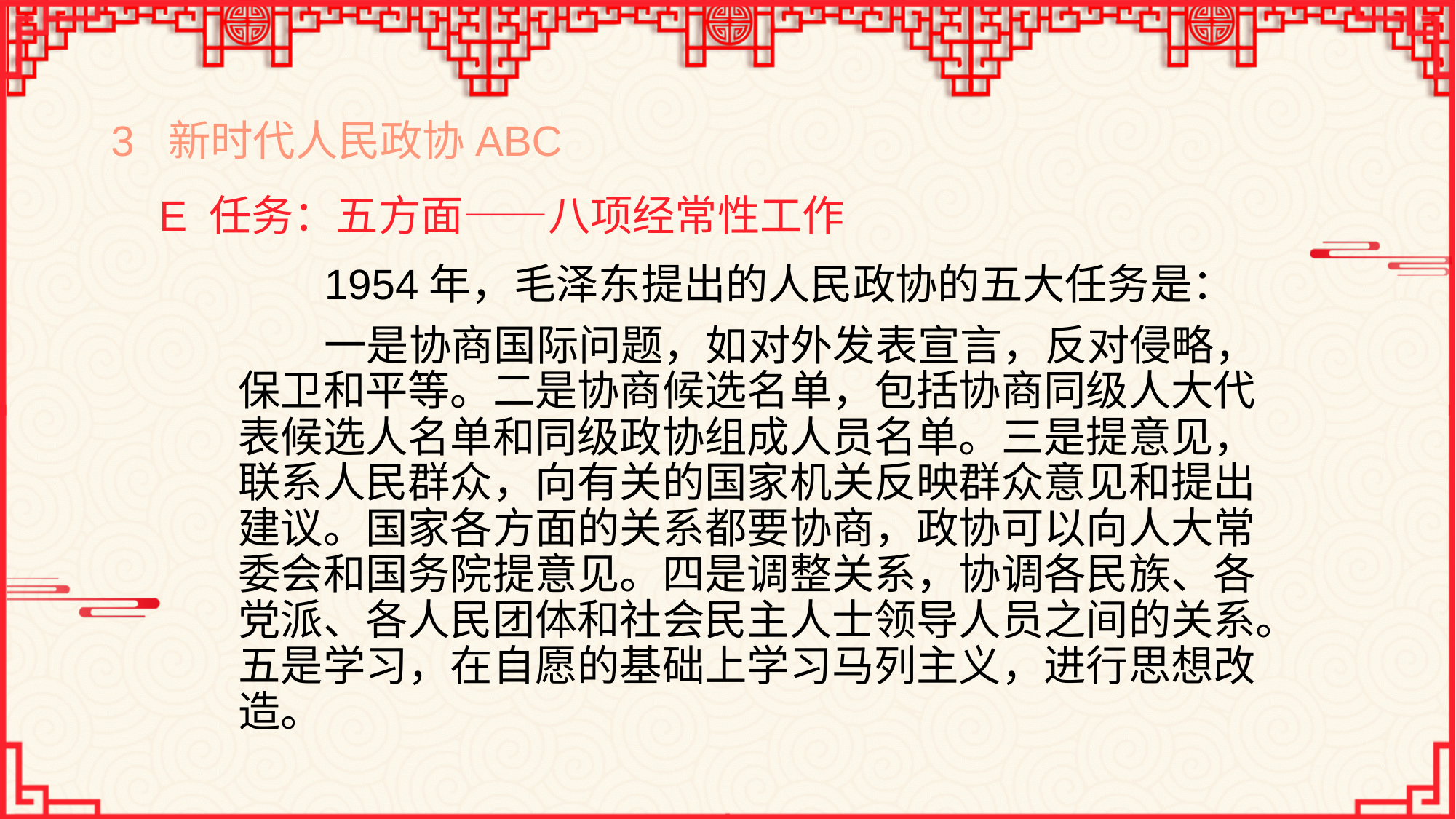

# 3  新时代人民政协ABC
E 任务：五方面——八项经常性工作

1954年，毛泽东提出的人民政协的五大任务是：
一是协商国际问题，如对外发表宣言，反对侵略，保卫和平等。二是协商候选名单，包括协商同级人大代表候选人名单和同级政协组成人员名单。三是提意见，联系人民群众，向有关的国家机关反映群众意见和提出建议。国家各方面的关系都要协商，政协可以向人大常委会和国务院提意见。四是调整关系，协调各民族、各党派、各人民团体和社会民主人士领导人员之间的关系。五是学习，在自愿的基础上学习马列主义，进行思想改造。